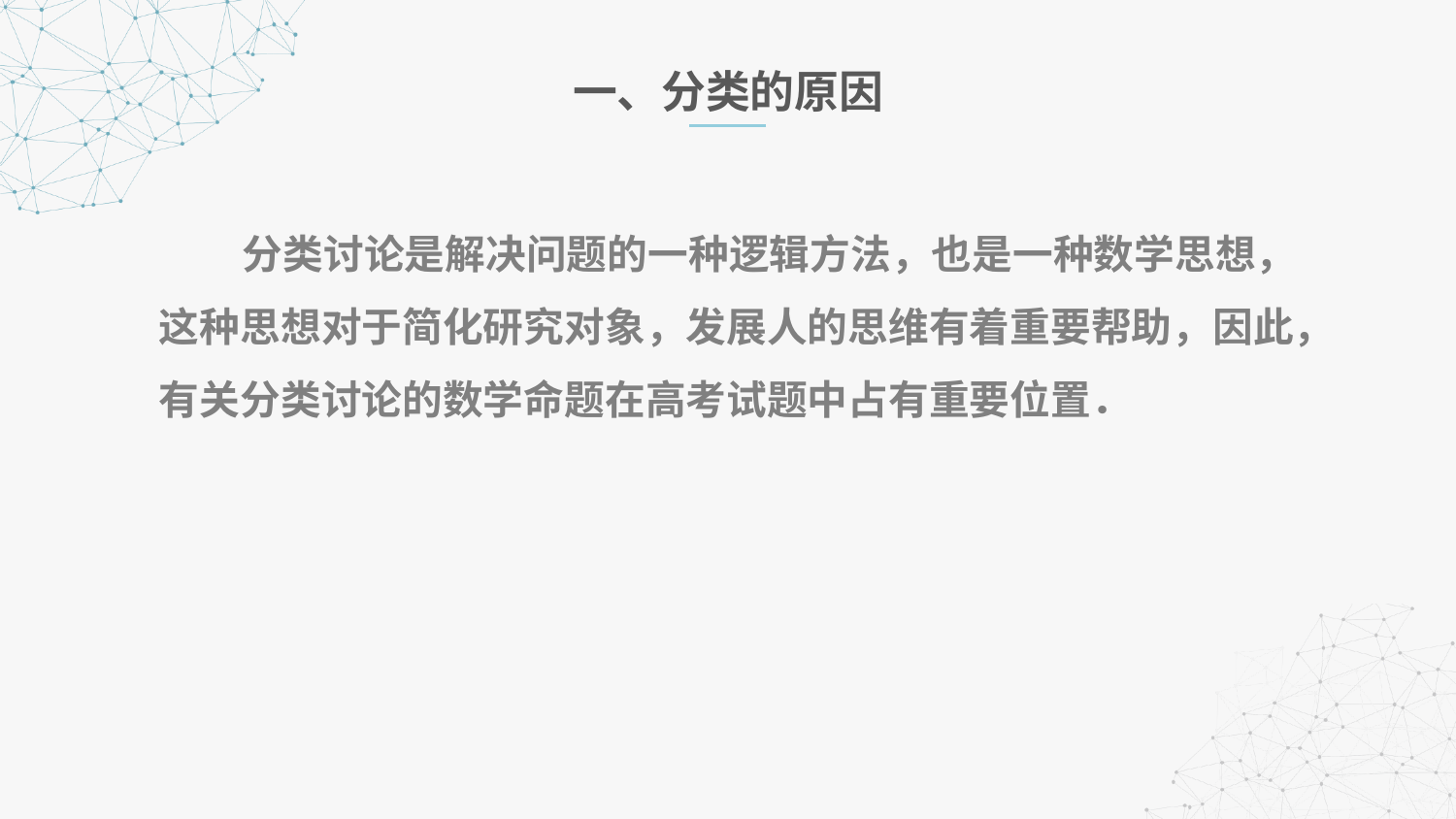

一、分类的原因
        分类讨论是解决问题的一种逻辑方法，也是一种数学思想，这种思想对于简化研究对象，发展人的思维有着重要帮助，因此，有关分类讨论的数学命题在高考试题中占有重要位置．